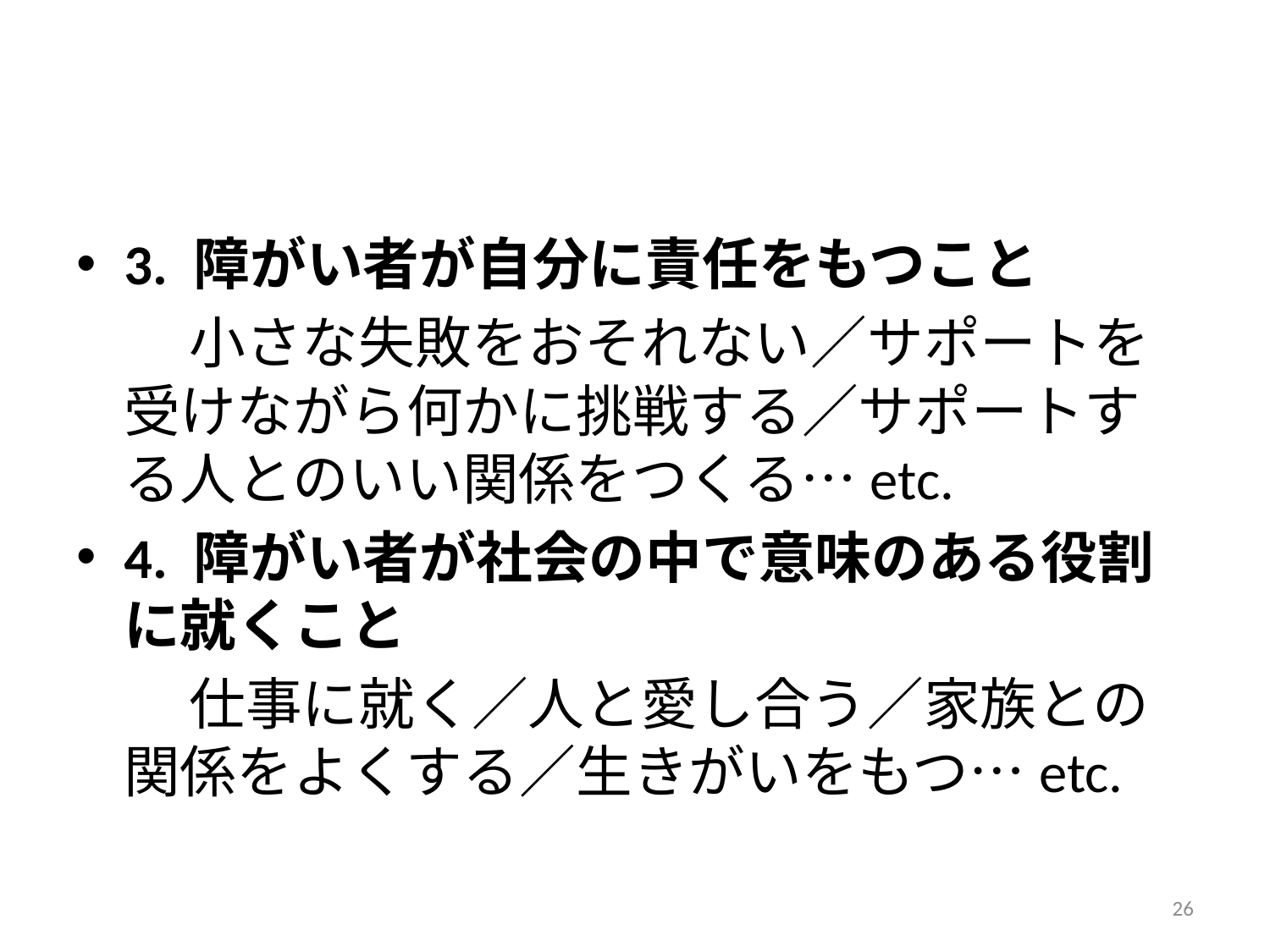

#
3. 障がい者が自分に責任をもつこと
　　小さな失敗をおそれない／サポートを受けながら何かに挑戦する／サポートする人とのいい関係をつくる…etc.
4. 障がい者が社会の中で意味のある役割に就くこと
　　仕事に就く／人と愛し合う／家族との関係をよくする／生きがいをもつ…etc.

26